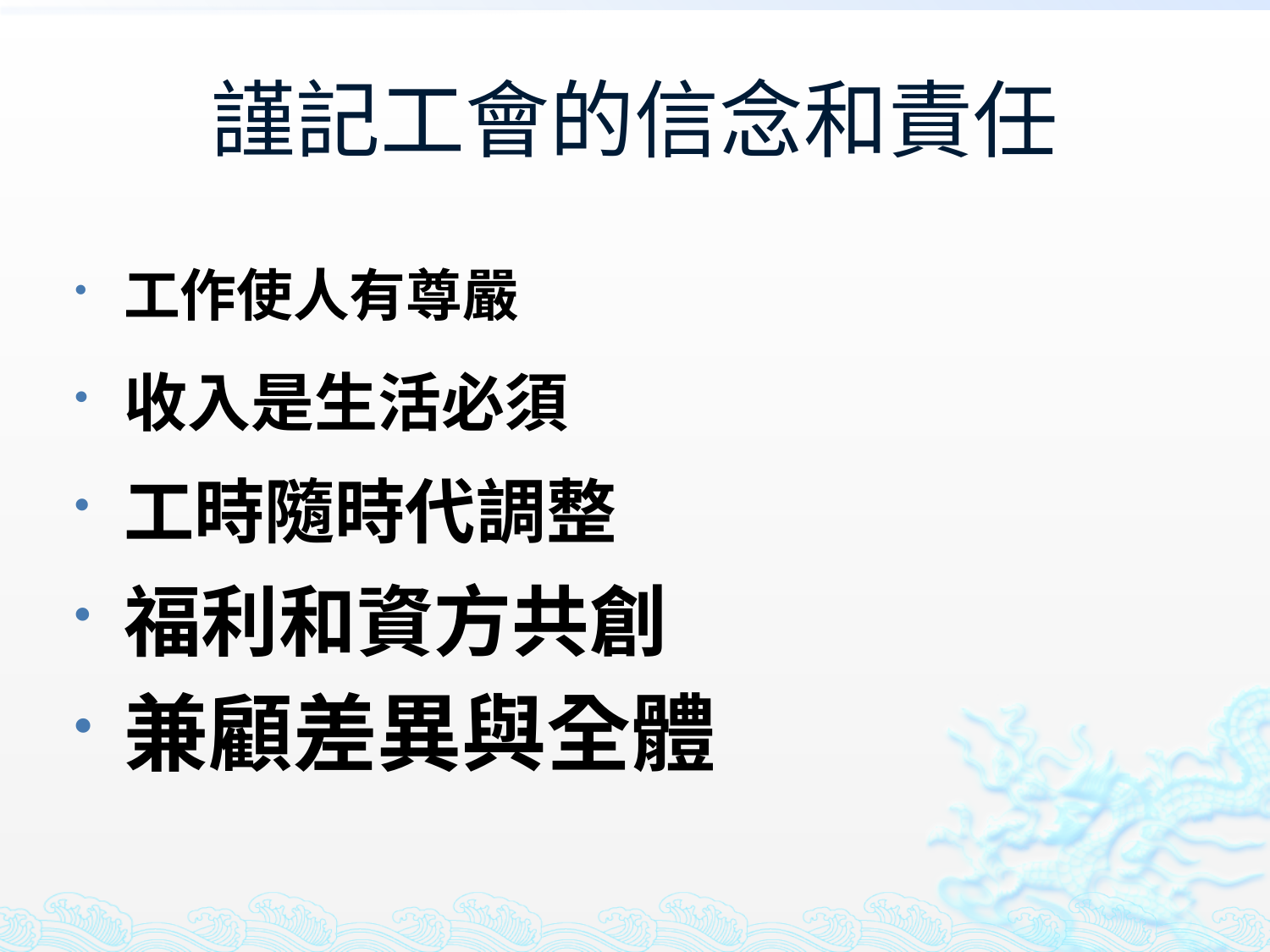

# 謹記工會的信念和責任
工作使人有尊嚴
收入是生活必須
工時隨時代調整
福利和資方共創
兼顧差異與全體